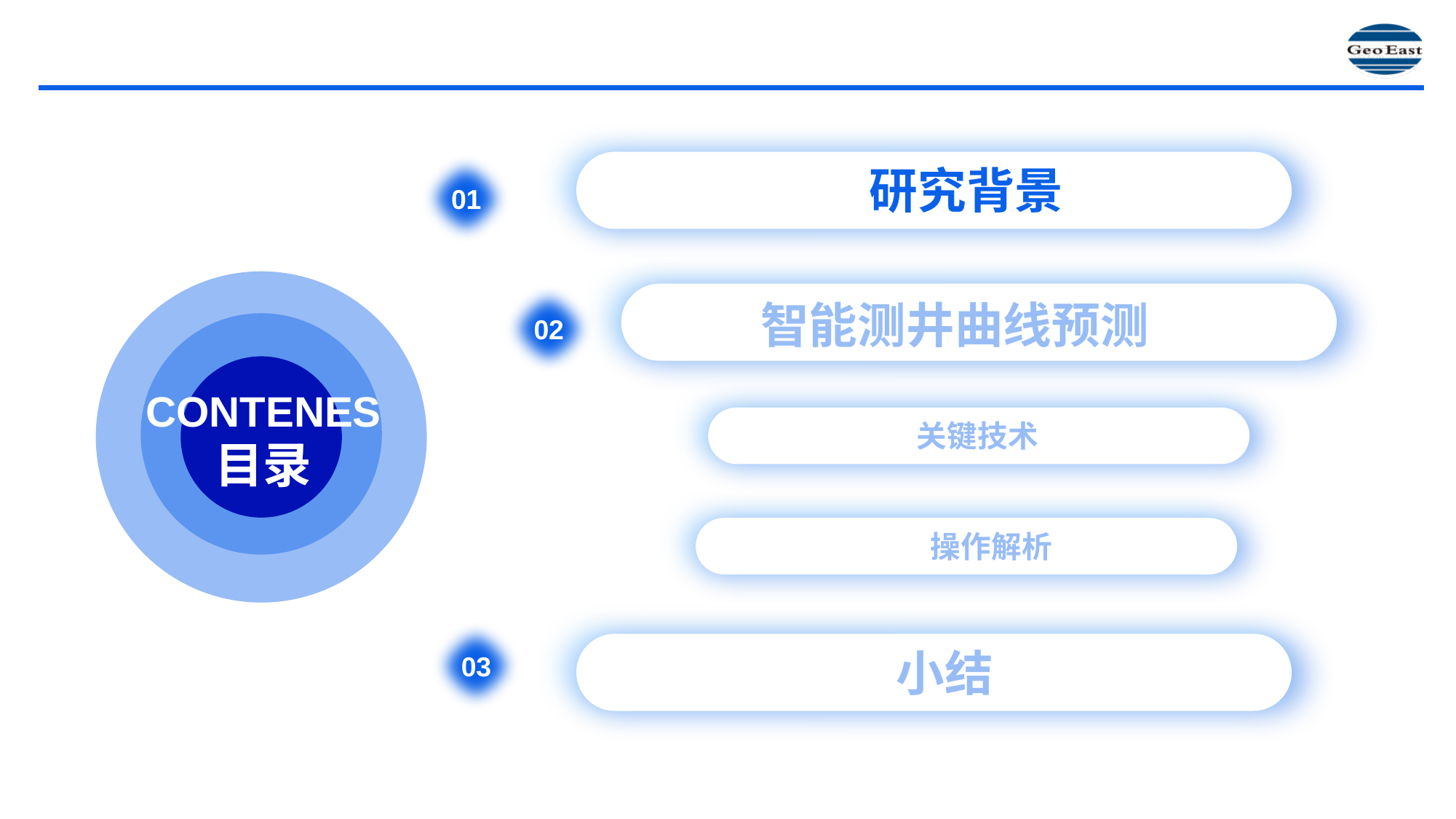

01

研究背景

02

智能测井曲线预测
CONTENES

关键技术
目录

操作解析
03

小结